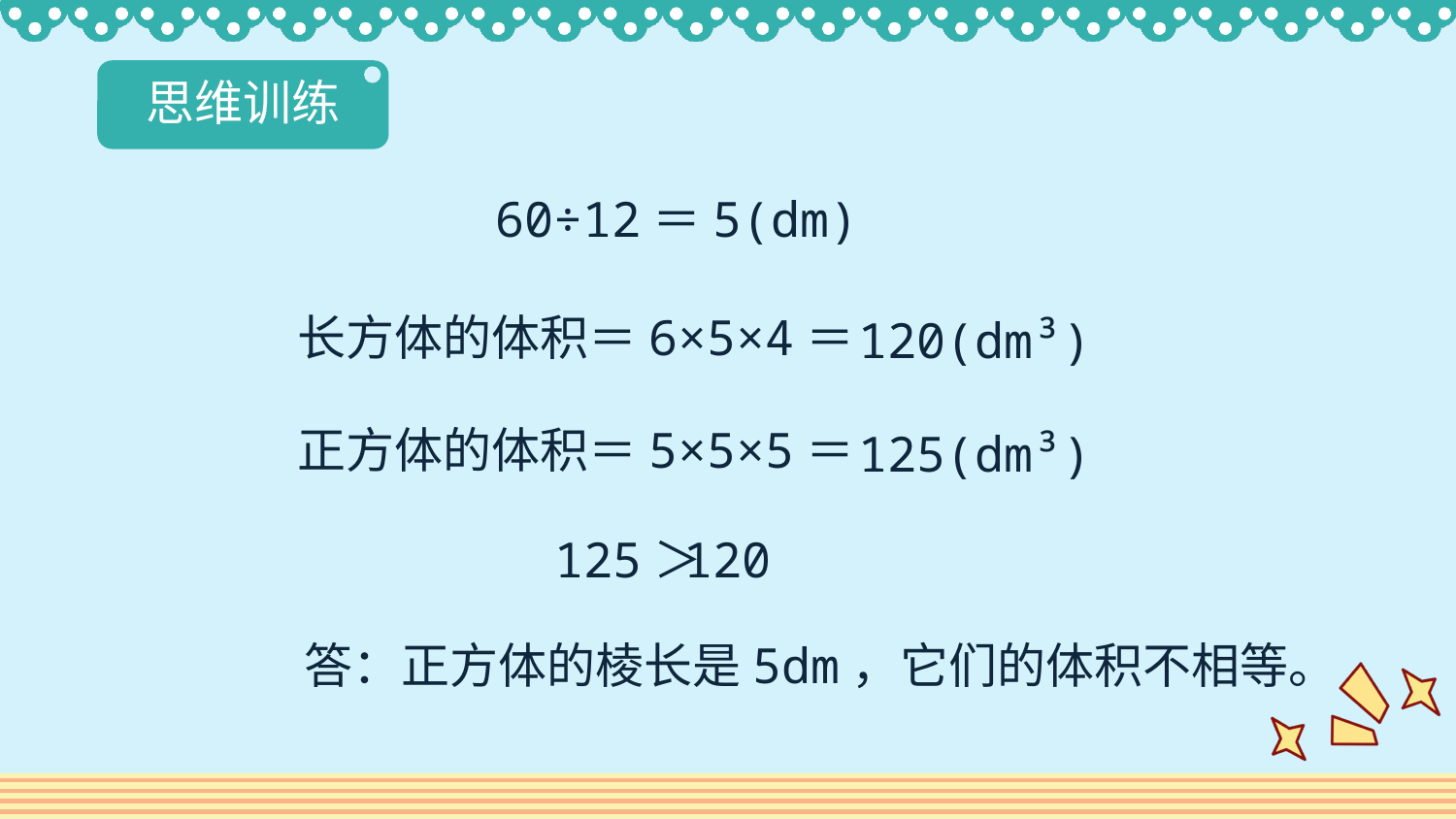

思维训练
60÷12＝5(dm)
长方体的体积＝6×5×4＝
120(dm³)
正方体的体积＝5×5×5＝
125(dm³)
125＞
120
答：正方体的棱长是5dm，它们的体积不相等。